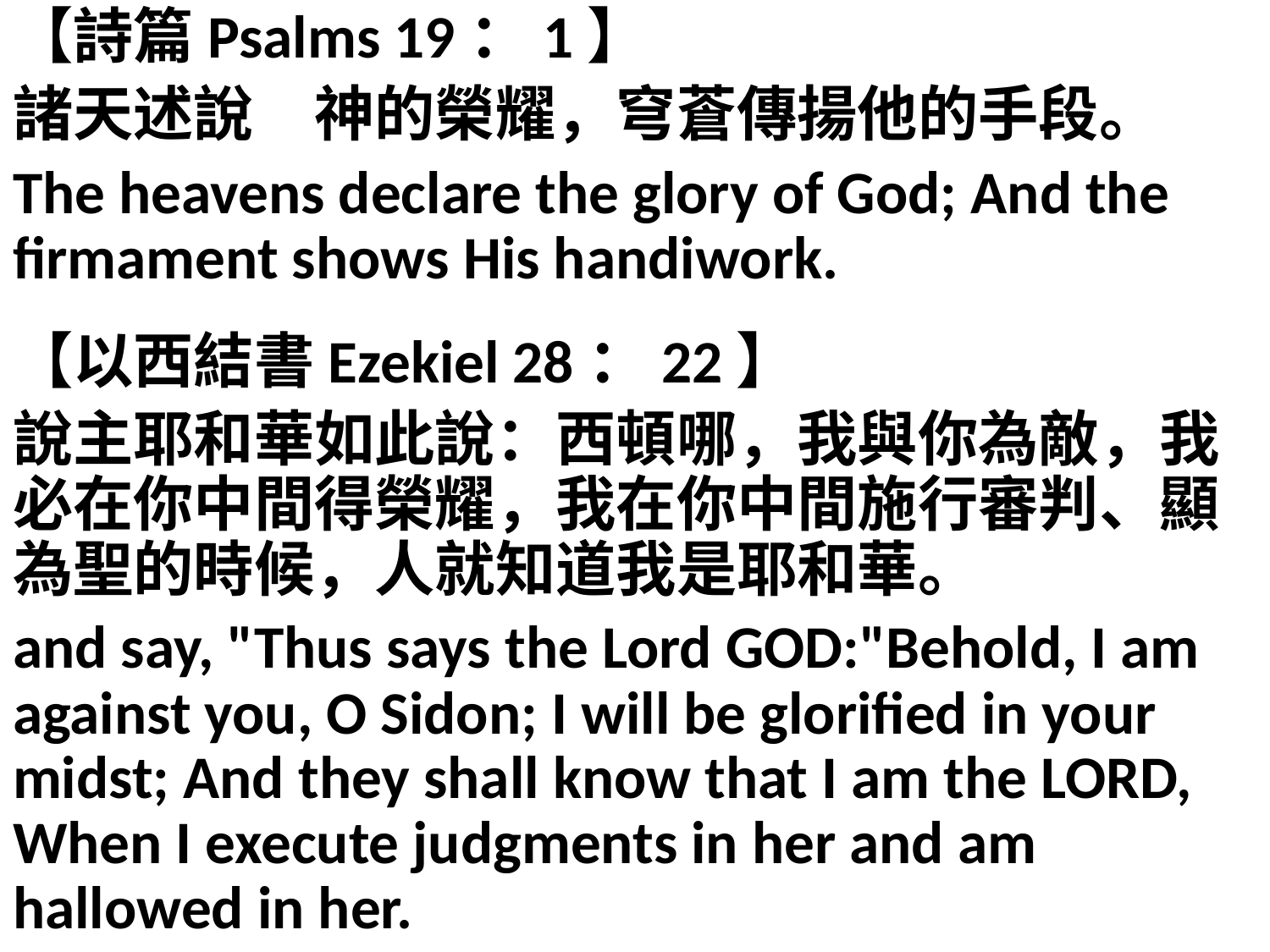

【詩篇Psalms 19：1】
諸天述說　神的榮耀，穹蒼傳揚他的手段。
The heavens declare the glory of God; And the firmament shows His handiwork.

【以西結書Ezekiel 28：22】
說主耶和華如此說：西頓哪，我與你為敵，我必在你中間得榮耀，我在你中間施行審判、顯為聖的時候，人就知道我是耶和華。
and say, "Thus says the Lord GOD:"Behold, I am against you, O Sidon; I will be glorified in your midst; And they shall know that I am the LORD, When I execute judgments in her and am hallowed in her.